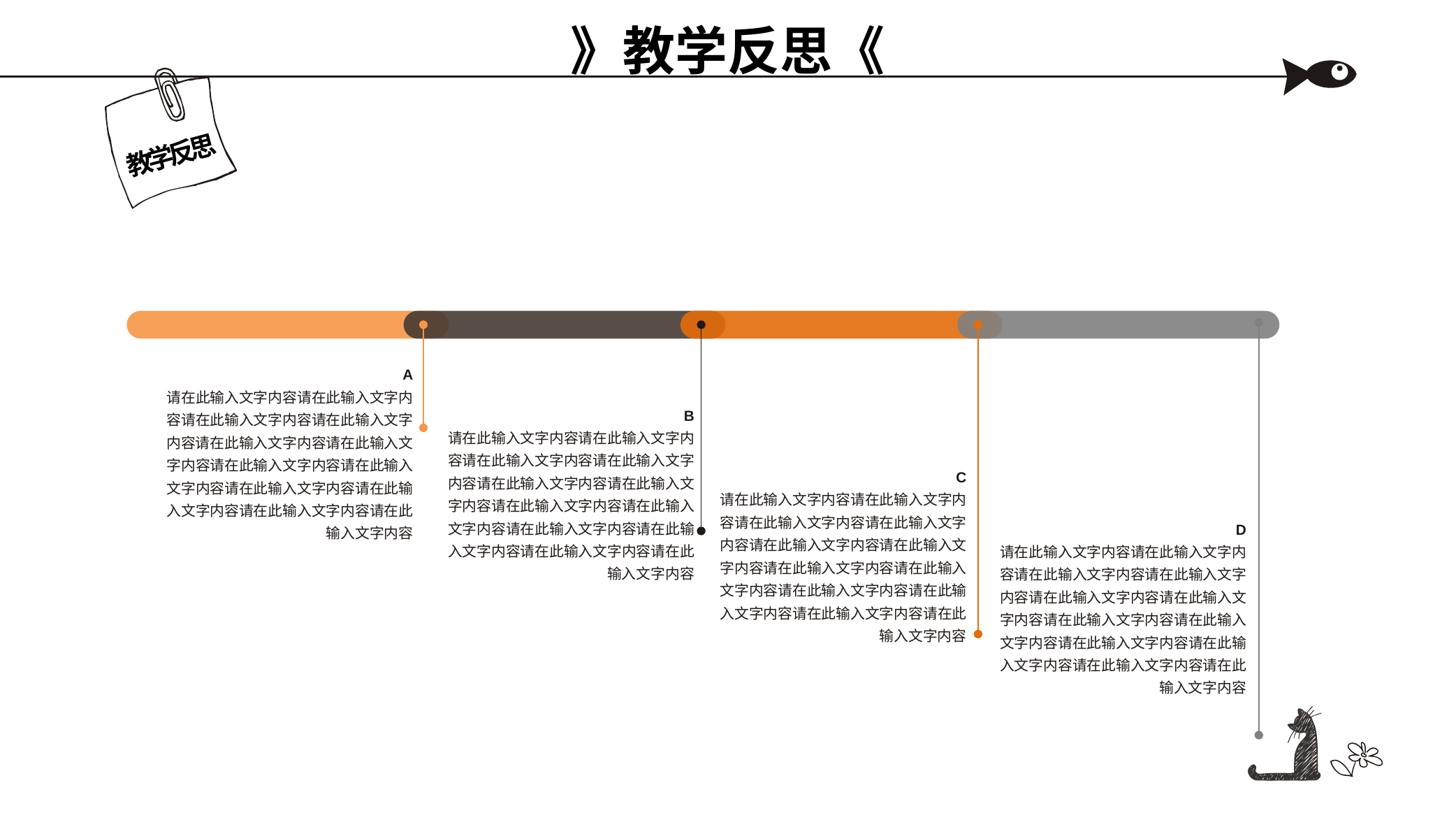

》教学反思《

教学反思

A
请在此输入文字内容请在此输入文字内容请在此输入文字内容请在此输入文字内容请在此输入文字内容请在此输入文字内容请在此输入文字内容请在此输入文字内容请在此输入文字内容请在此输入文字内容请在此输入文字内容请在此输入文字内容

B
请在此输入文字内容请在此输入文字内容请在此输入文字内容请在此输入文字内容请在此输入文字内容请在此输入文字内容请在此输入文字内容请在此输入文字内容请在此输入文字内容请在此输入文字内容请在此输入文字内容请在此输入文字内容
C
请在此输入文字内容请在此输入文字内容请在此输入文字内容请在此输入文字内容请在此输入文字内容请在此输入文字内容请在此输入文字内容请在此输入文字内容请在此输入文字内容请在此输入文字内容请在此输入文字内容请在此输入文字内容
D
请在此输入文字内容请在此输入文字内容请在此输入文字内容请在此输入文字内容请在此输入文字内容请在此输入文字内容请在此输入文字内容请在此输入文字内容请在此输入文字内容请在此输入文字内容请在此输入文字内容请在此输入文字内容